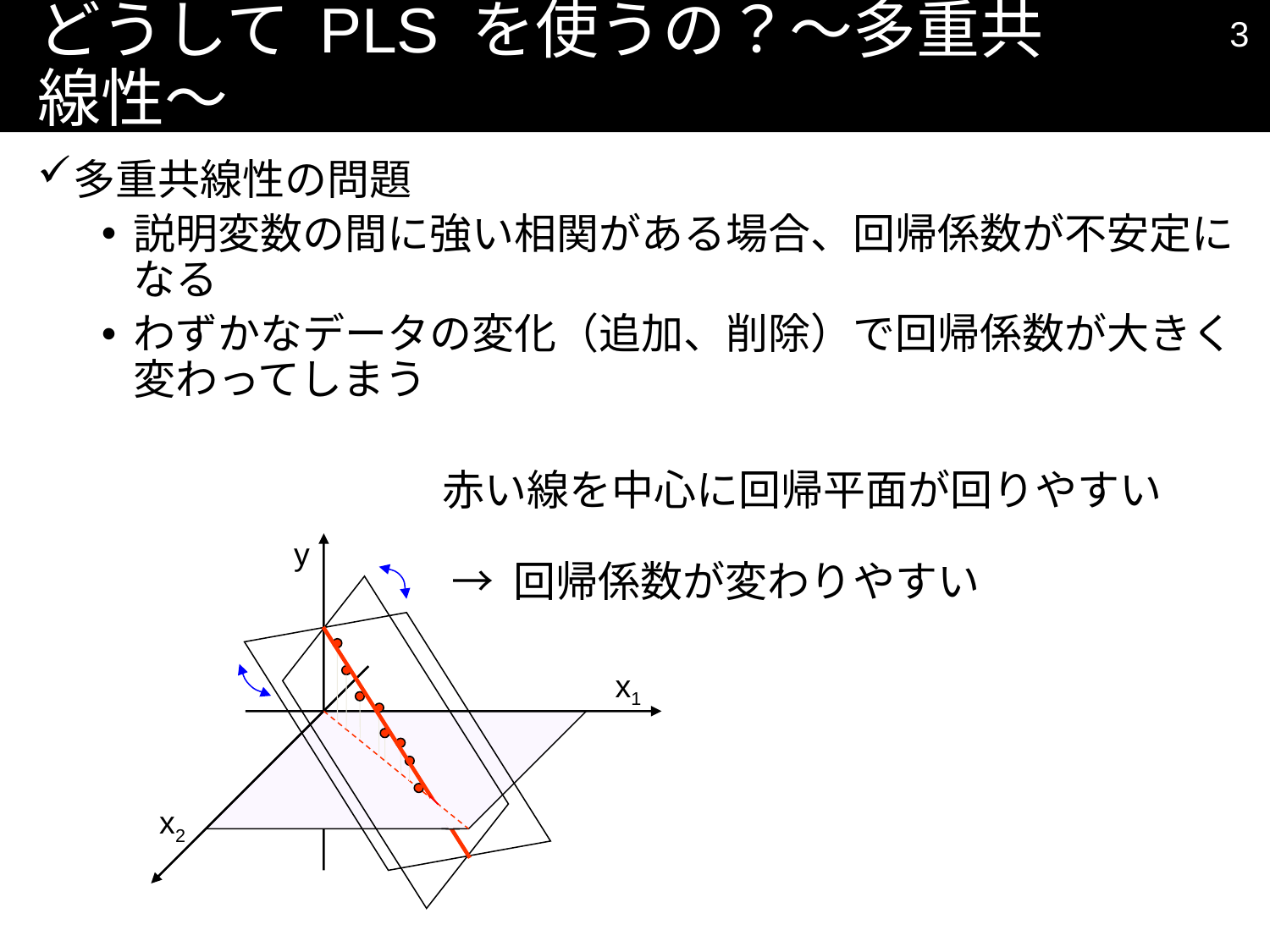

3
# どうして PLS を使うの？～多重共線性～
多重共線性の問題
説明変数の間に強い相関がある場合、回帰係数が不安定になる
わずかなデータの変化（追加、削除）で回帰係数が大きく
変わってしまう
赤い線を中心に回帰平面が回りやすい
 → 回帰係数が変わりやすい
y

x1

x2